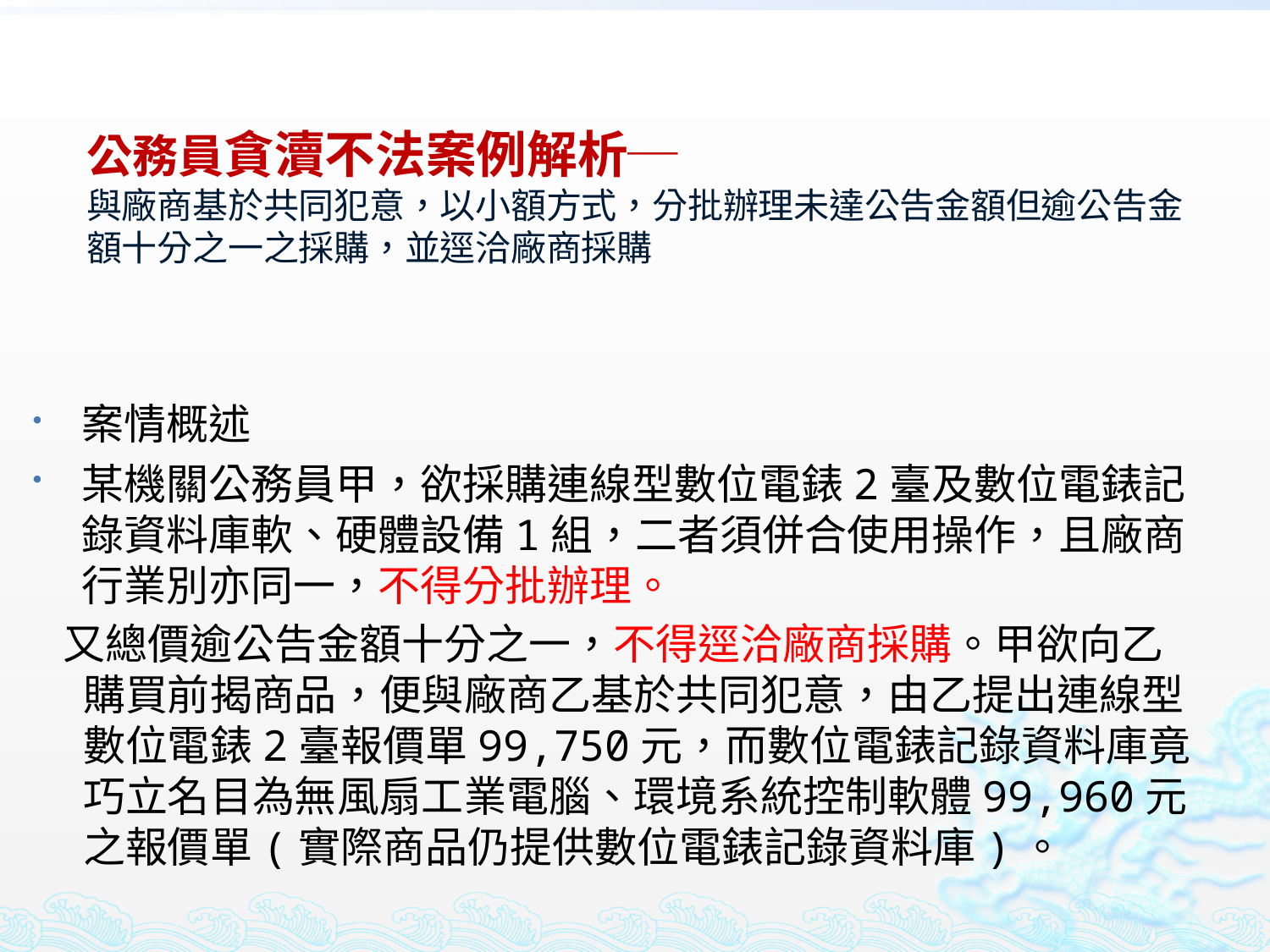

# 公務員貪瀆不法案例解析─ 與廠商基於共同犯意，以小額方式，分批辦理未達公告金額但逾公告金額十分之一之採購，並逕洽廠商採購
案情概述
某機關公務員甲，欲採購連線型數位電錶2臺及數位電錶記錄資料庫軟、硬體設備1組，二者須併合使用操作，且廠商行業別亦同一，不得分批辦理。
  又總價逾公告金額十分之一，不得逕洽廠商採購。甲欲向乙購買前揭商品，便與廠商乙基於共同犯意，由乙提出連線型數位電錶2臺報價單99,750元，而數位電錶記錄資料庫竟巧立名目為無風扇工業電腦、環境系統控制軟體99,960元之報價單(實際商品仍提供數位電錶記錄資料庫)。